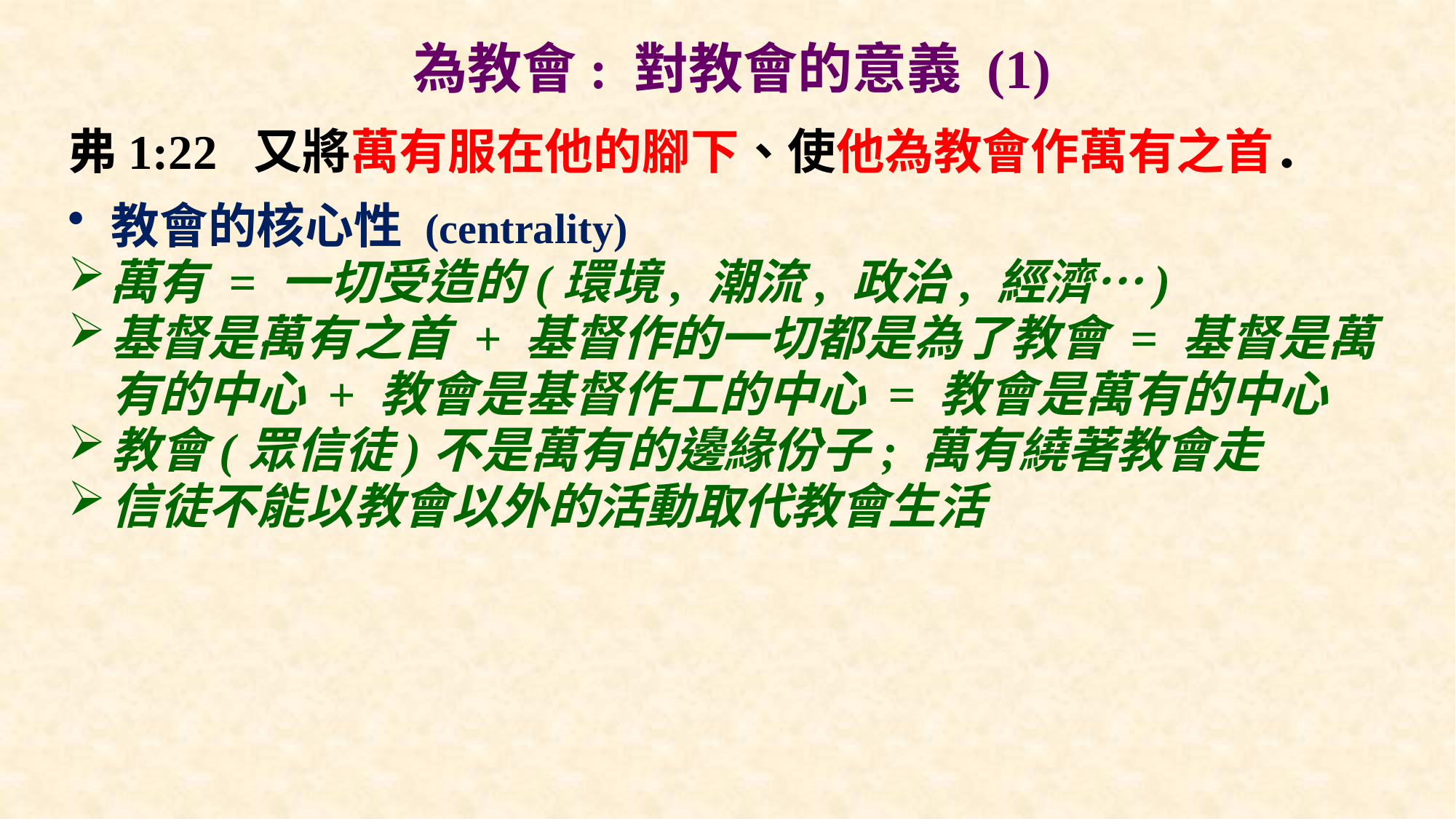

# 為教會: 對教會的意義 (1)
弗1:22  又將萬有服在他的腳下、使他為教會作萬有之首．
教會的核心性 (centrality)
萬有 = 一切受造的(環境, 潮流, 政治, 經濟…)
基督是萬有之首 + 基督作的一切都是為了教會 = 基督是萬有的中心 + 教會是基督作工的中心 = 教會是萬有的中心
教會(眾信徒)不是萬有的邊緣份子; 萬有繞著教會走
信徒不能以教會以外的活動取代教會生活